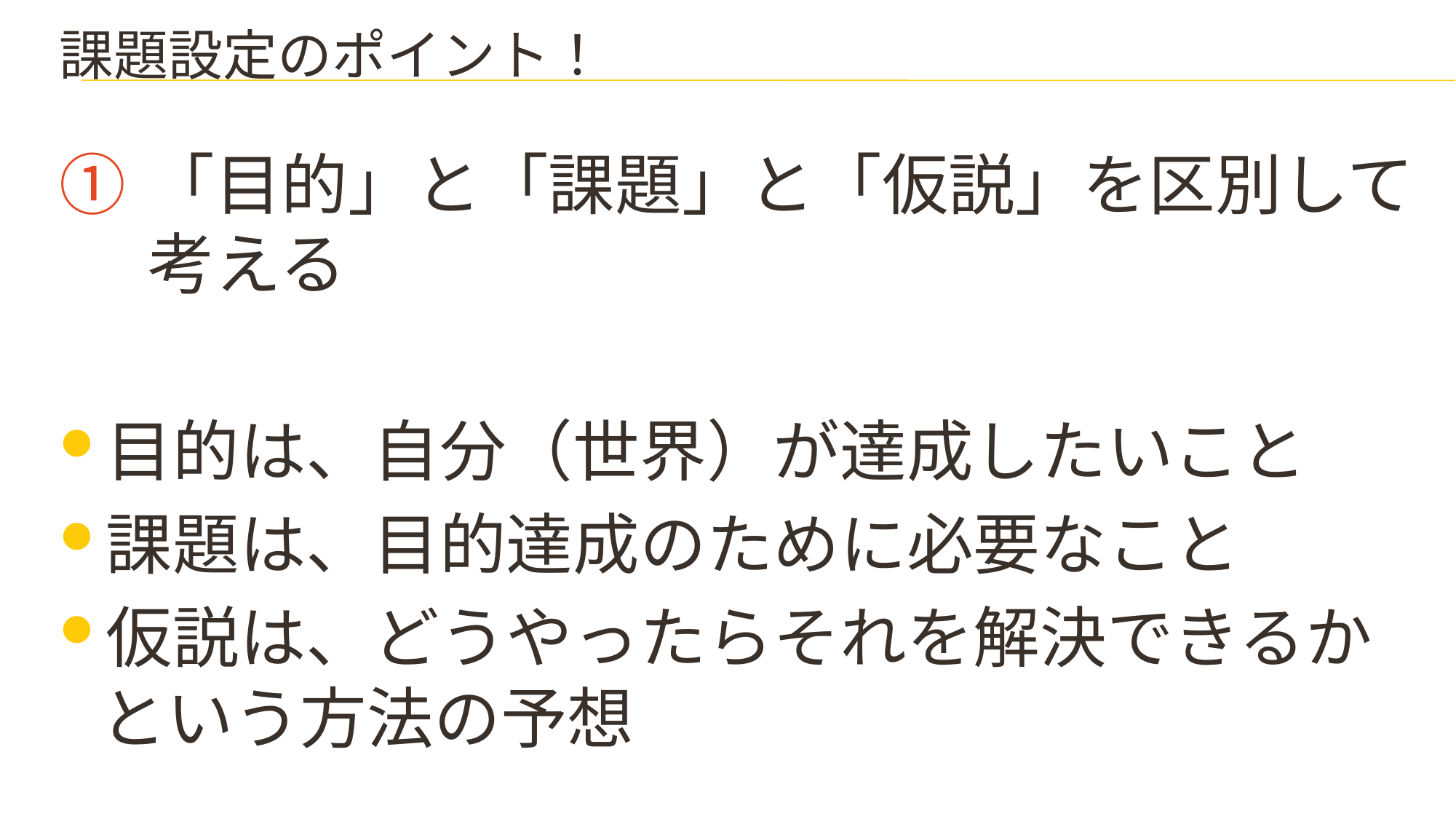

# 課題設定のポイント！
「目的」と「課題」と「仮説」を区別して考える

目的は、自分（世界）が達成したいこと
課題は、目的達成のために必要なこと
仮説は、どうやったらそれを解決できるかという方法の予想